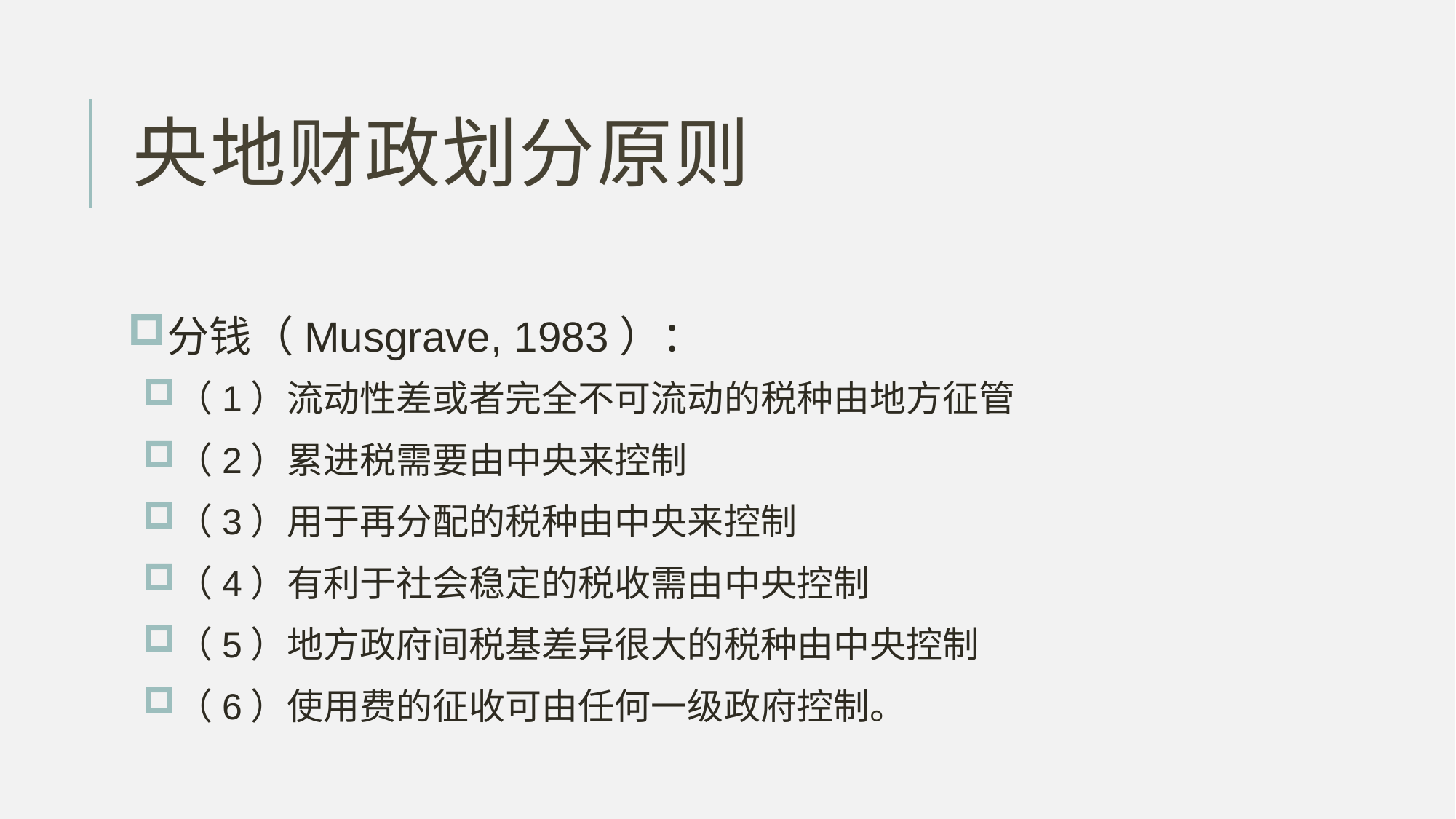

# 央地财政划分原则
分钱（Musgrave, 1983）：
（1）流动性差或者完全不可流动的税种由地方征管
（2）累进税需要由中央来控制
（3）用于再分配的税种由中央来控制
（4）有利于社会稳定的税收需由中央控制
（5）地方政府间税基差异很大的税种由中央控制
（6）使用费的征收可由任何一级政府控制。